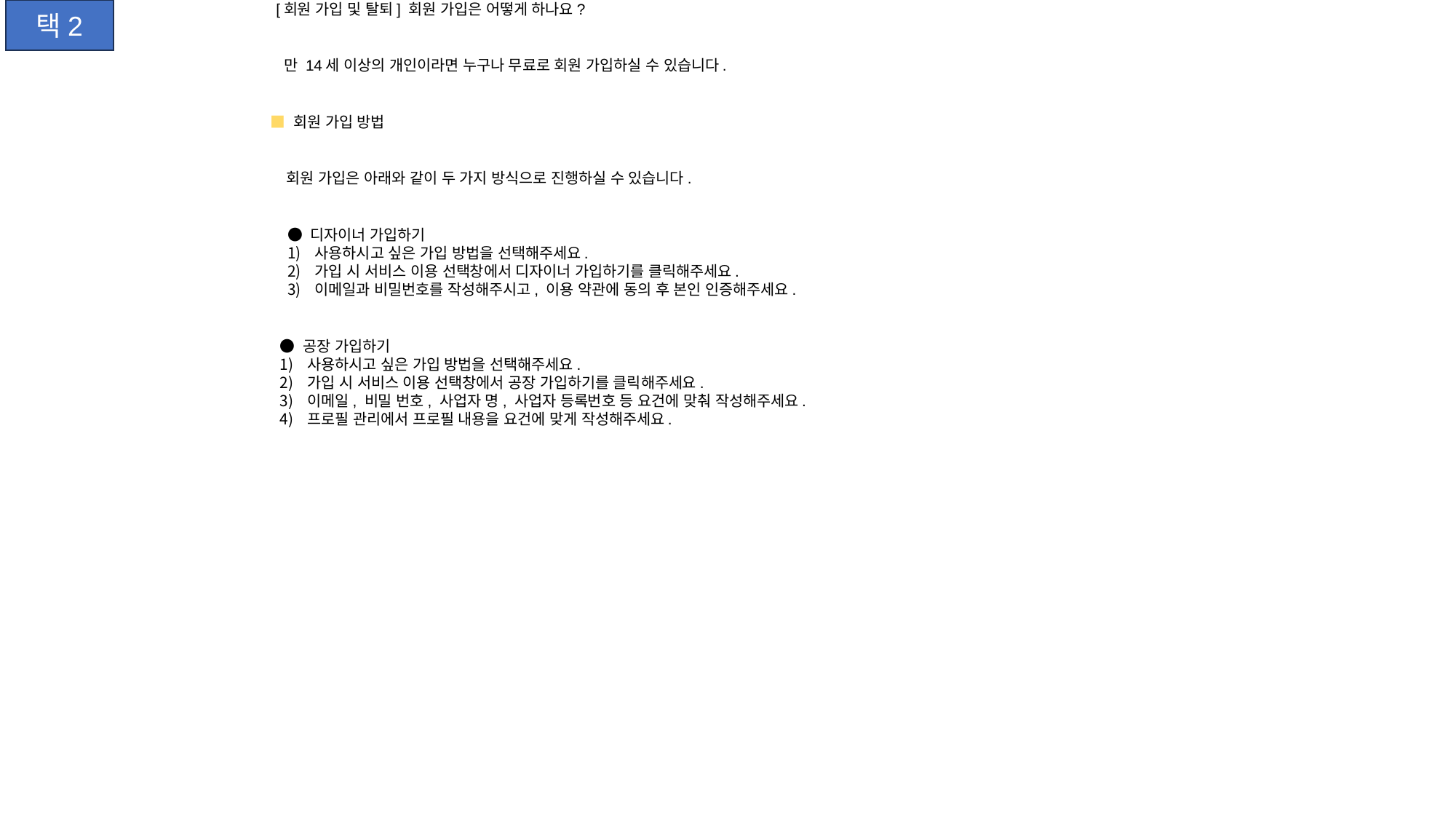

택2
[회원 가입 및 탈퇴] 회원 가입은 어떻게 하나요?
만 14세 이상의 개인이라면 누구나 무료로 회원 가입하실 수 있습니다.
■ 회원 가입 방법
회원 가입은 아래와 같이 두 가지 방식으로 진행하실 수 있습니다.
● 디자이너 가입하기
사용하시고 싶은 가입 방법을 선택해주세요.
가입 시 서비스 이용 선택창에서 디자이너 가입하기를 클릭해주세요.
이메일과 비밀번호를 작성해주시고, 이용 약관에 동의 후 본인 인증해주세요.
● 공장 가입하기
사용하시고 싶은 가입 방법을 선택해주세요.
가입 시 서비스 이용 선택창에서 공장 가입하기를 클릭해주세요.
이메일, 비밀 번호, 사업자 명, 사업자 등록번호 등 요건에 맞춰 작성해주세요.
프로필 관리에서 프로필 내용을 요건에 맞게 작성해주세요.